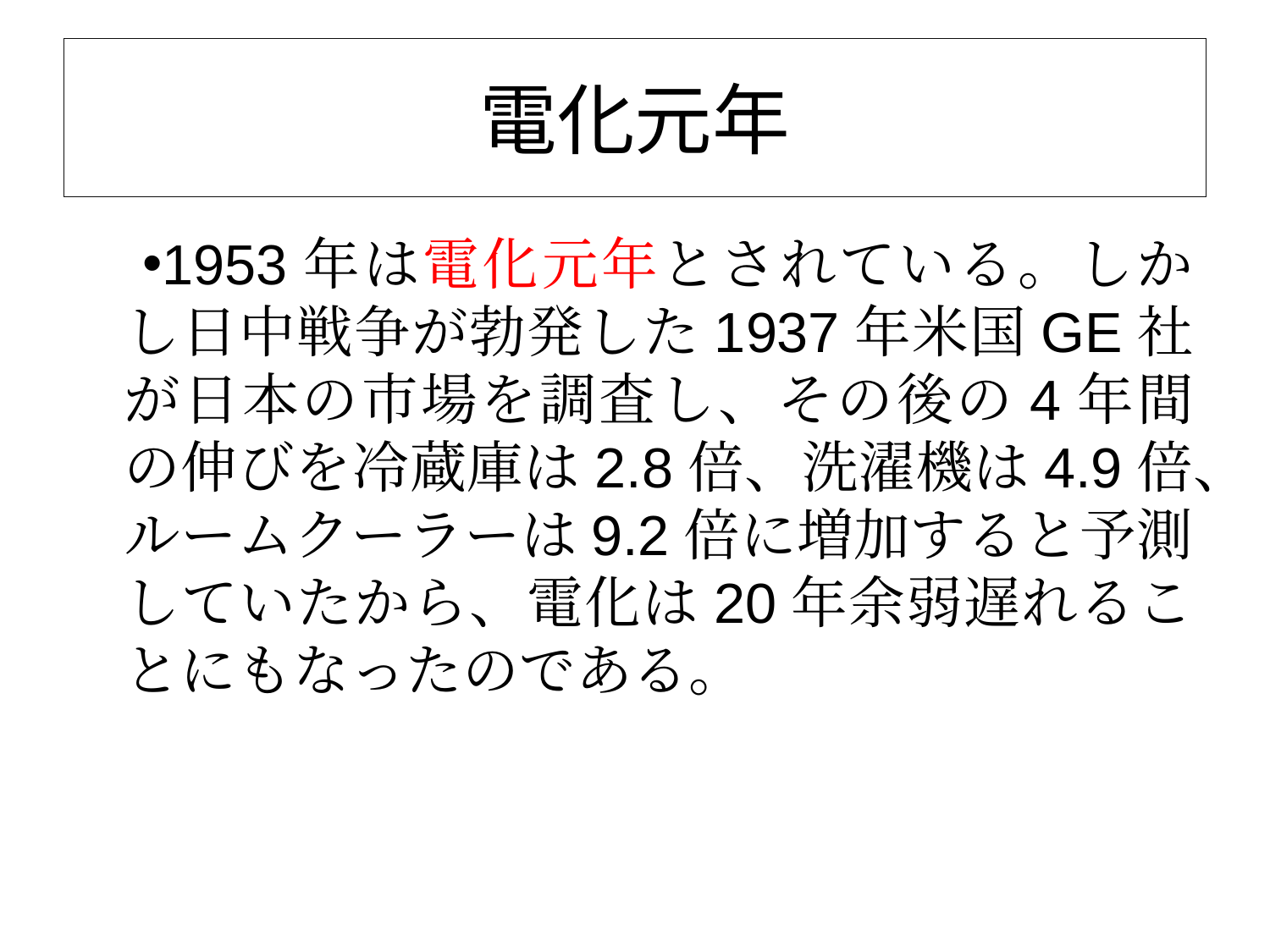

# 電化元年
1953年は電化元年とされている。しかし日中戦争が勃発した1937年米国GE社が日本の市場を調査し、その後の4年間の伸びを冷蔵庫は2.8倍、洗濯機は4.9倍、ルームクーラーは9.2倍に増加すると予測していたから、電化は20年余弱遅れることにもなったのである。